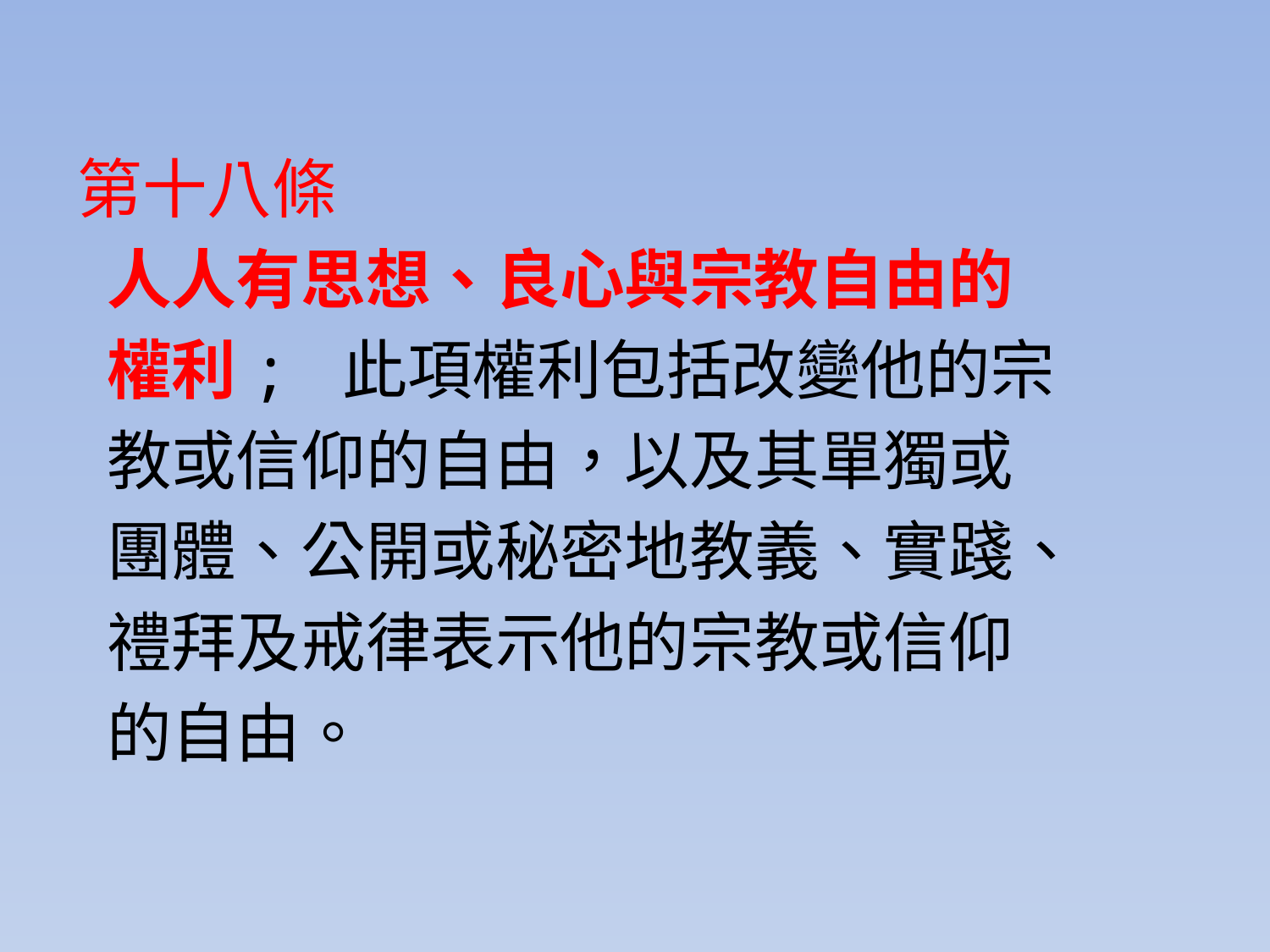

第十八條
 人人有思想、良心與宗教自由的
 權利; 此項權利包括改變他的宗
 教或信仰的自由，以及其單獨或
 團體、公開或秘密地教義、實踐、
 禮拜及戒律表示他的宗教或信仰
 的自由。